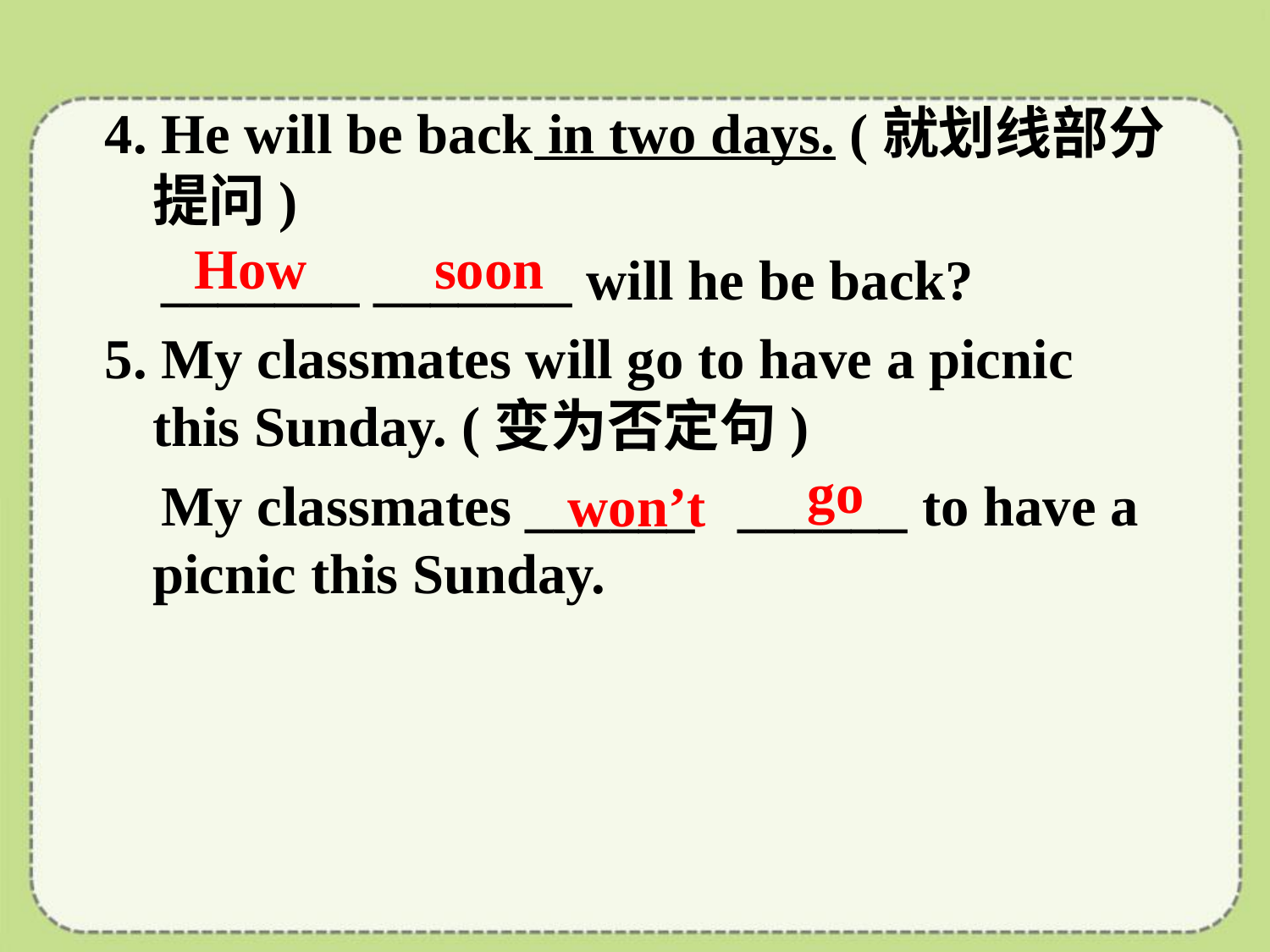

4. He will be back in two days. (就划线部分提问)
    _______ _______ will he be back?
5. My classmates will go to have a picnic this Sunday. (变为否定句)
    My classmates ______   ______ to have a picnic this Sunday.
How
soon
go
won’t